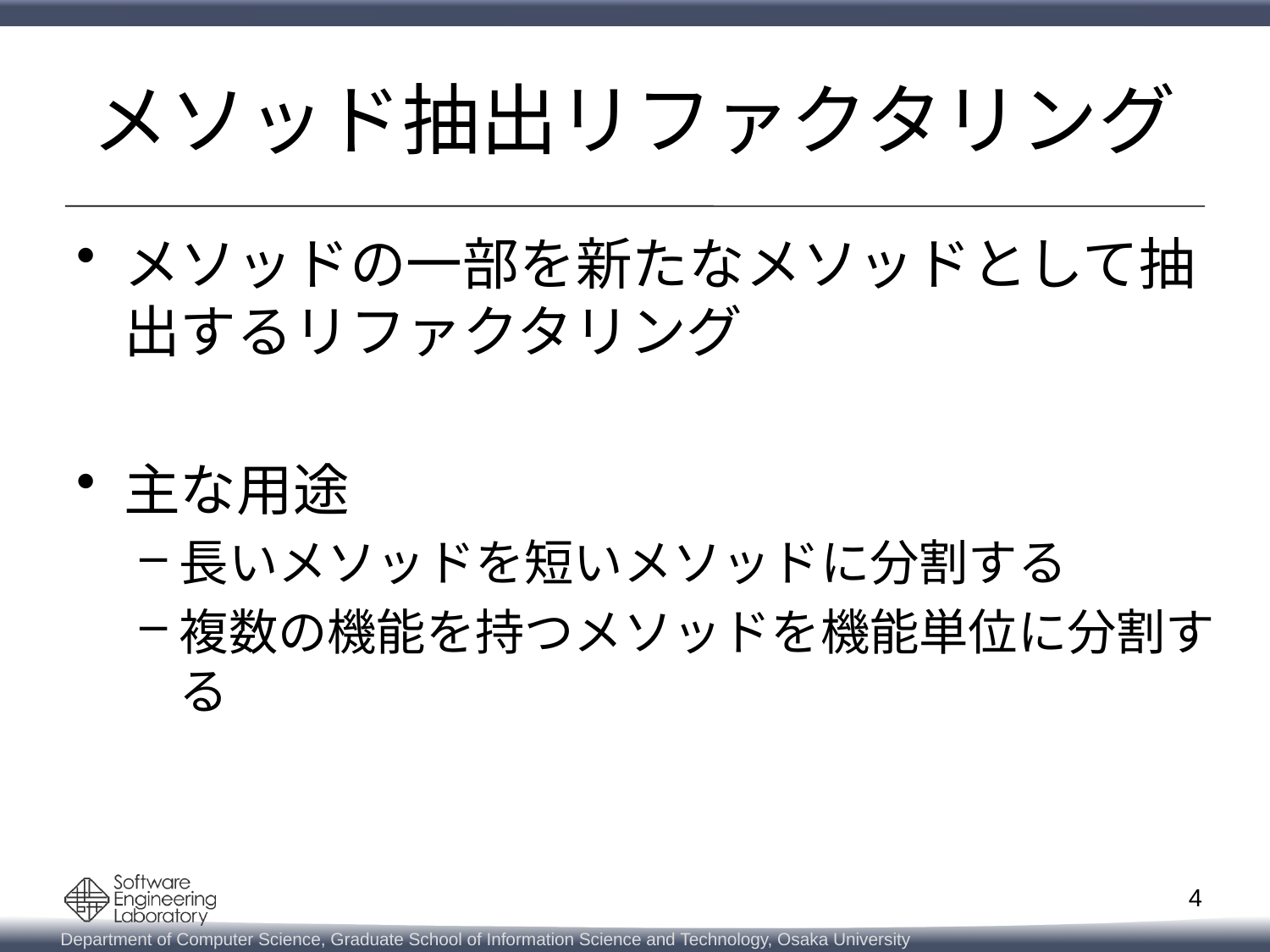

# メソッド抽出リファクタリング
メソッドの一部を新たなメソッドとして抽出するリファクタリング

主な用途
長いメソッドを短いメソッドに分割する
複数の機能を持つメソッドを機能単位に分割する
4